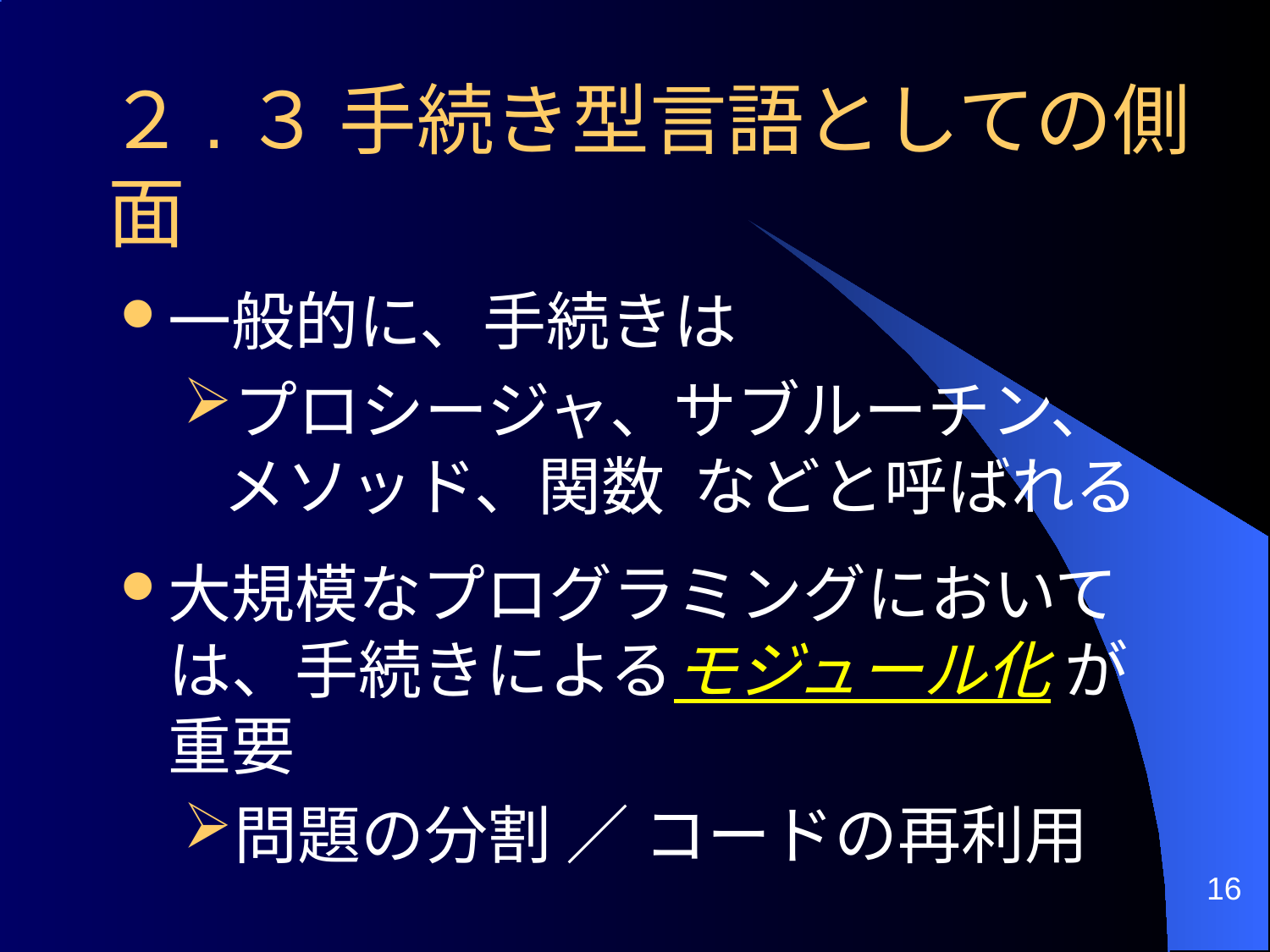

# ２.３ 手続き型言語としての側面
一般的に、手続きは
プロシージャ、サブルーチン、メソッド、関数  などと呼ばれる
大規模なプログラミングにおいては、手続きによるモジュール化 が重要
問題の分割 ／ コードの再利用
16